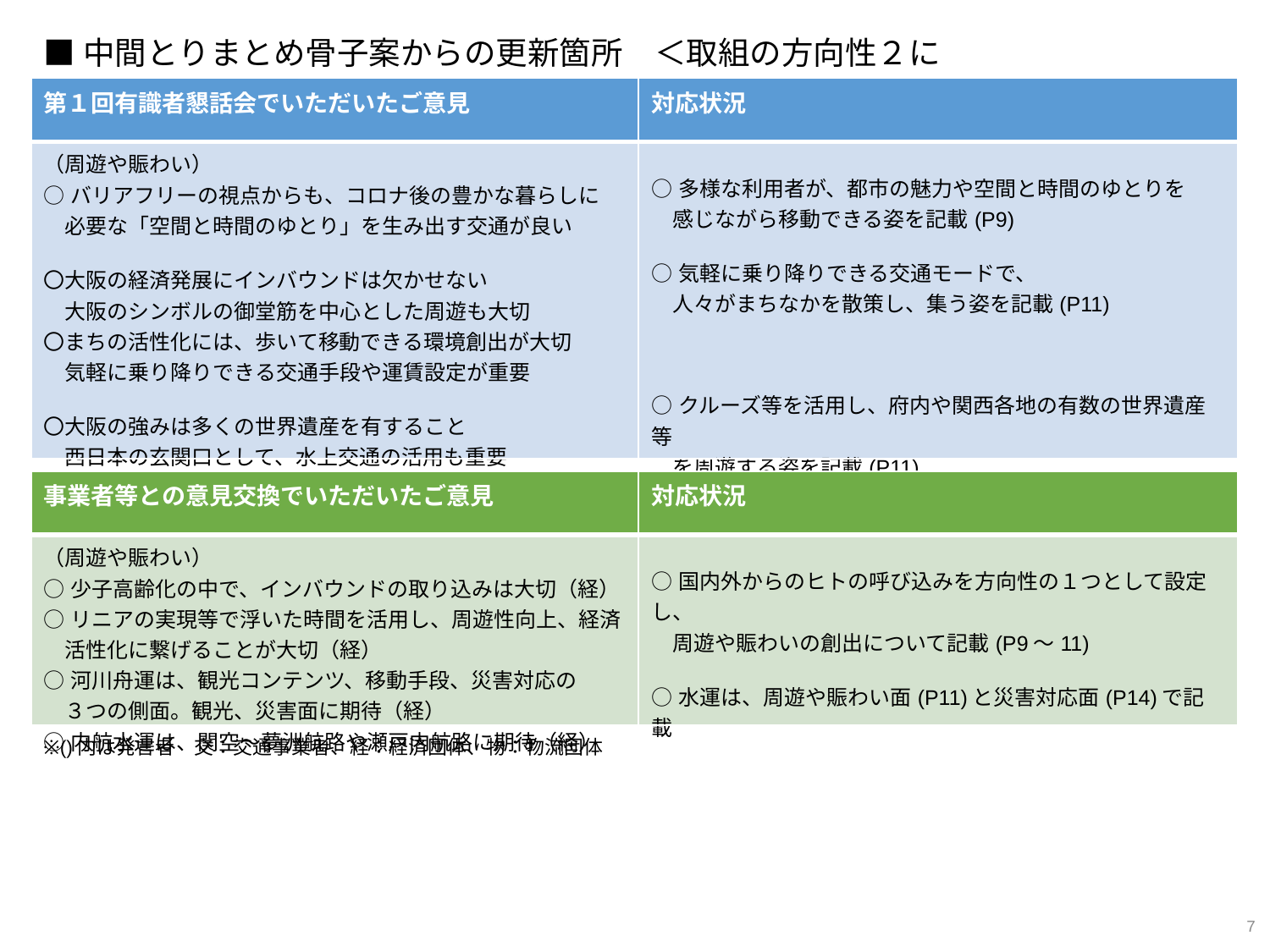

■中間とりまとめ骨子案からの更新箇所　＜取組の方向性２について＞
| 第１回有識者懇話会でいただいたご意見 | 対応状況 |
| --- | --- |
| （周遊や賑わい） ○バリアフリーの視点からも、コロナ後の豊かな暮らしに 　必要な「空間と時間のゆとり」を生み出す交通が良い 〇大阪の経済発展にインバウンドは欠かせない 　大阪のシンボルの御堂筋を中心とした周遊も大切 〇まちの活性化には、歩いて移動できる環境創出が大切 　気軽に乗り降りできる交通手段や運賃設定が重要 〇大阪の強みは多くの世界遺産を有すること 　西日本の玄関口として、水上交通の活用も重要 | ○多様な利用者が、都市の魅力や空間と時間のゆとりを 　感じながら移動できる姿を記載(P9) ○気軽に乗り降りできる交通モードで、 　人々がまちなかを散策し、集う姿を記載(P11) ○クルーズ等を活用し、府内や関西各地の有数の世界遺産等 　を周遊する姿を記載(P11) |

| 事業者等との意見交換でいただいたご意見 | 対応状況 |
| --- | --- |
| （周遊や賑わい） ○少子高齢化の中で、インバウンドの取り込みは大切（経） ○リニアの実現等で浮いた時間を活用し、周遊性向上、経済 　活性化に繋げることが大切（経） ○河川舟運は、観光コンテンツ、移動手段、災害対応の 　３つの側面。観光、災害面に期待（経） ○内航水運は、関空～夢洲航路や瀬戸内航路に期待（経） | ○国内外からのヒトの呼び込みを方向性の１つとして設定し、 　周遊や賑わいの創出について記載(P9～11) ○水運は、周遊や賑わい面(P11)と災害対応面(P14)で記載 |
※()内は発言者　交：交通事業者、経：経済団体、物：物流団体
7